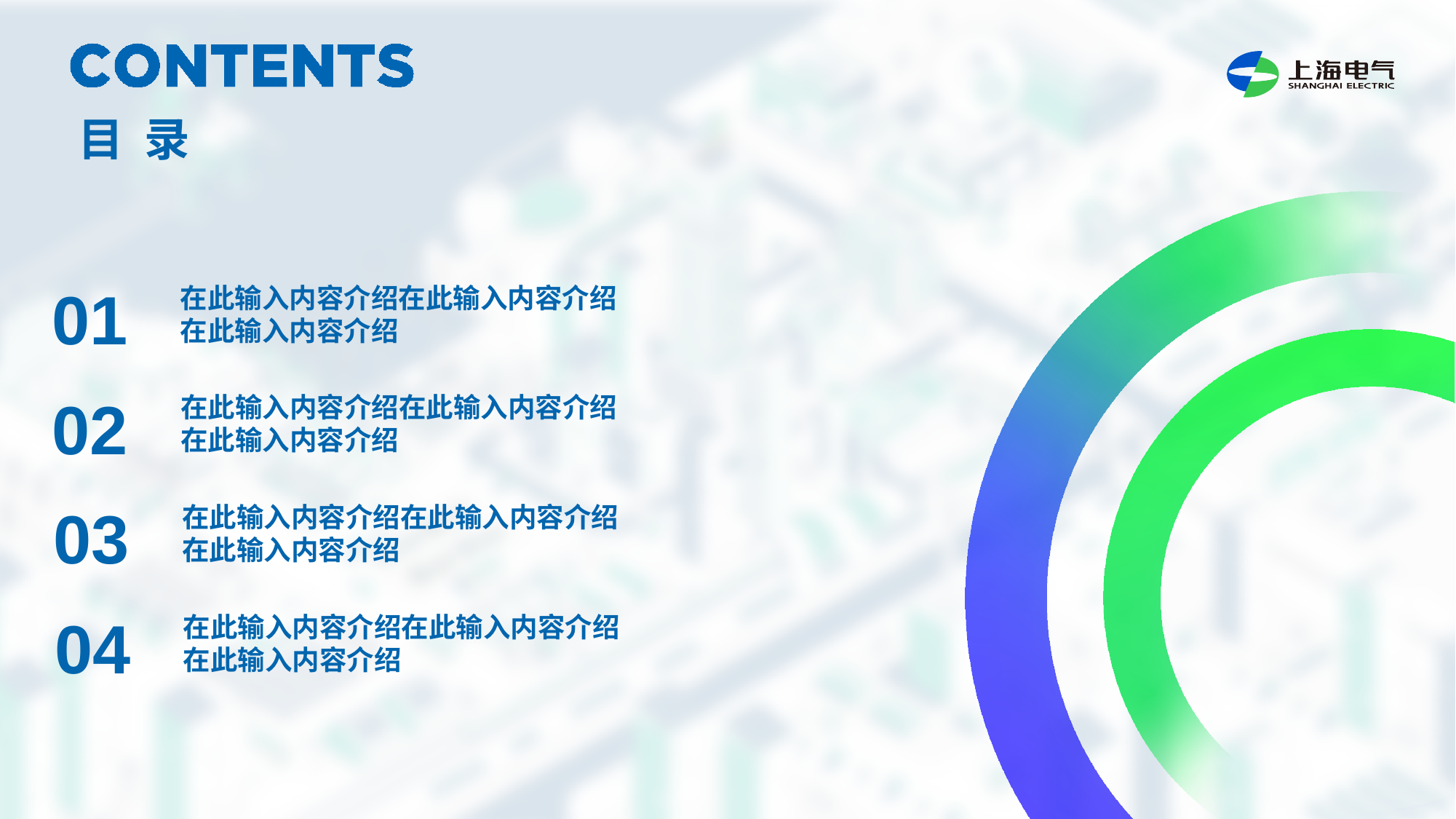

目  录
01
在此输入内容介绍在此输入内容介绍
在此输入内容介绍
02
在此输入内容介绍在此输入内容介绍
在此输入内容介绍
03
在此输入内容介绍在此输入内容介绍
在此输入内容介绍
04
在此输入内容介绍在此输入内容介绍
在此输入内容介绍